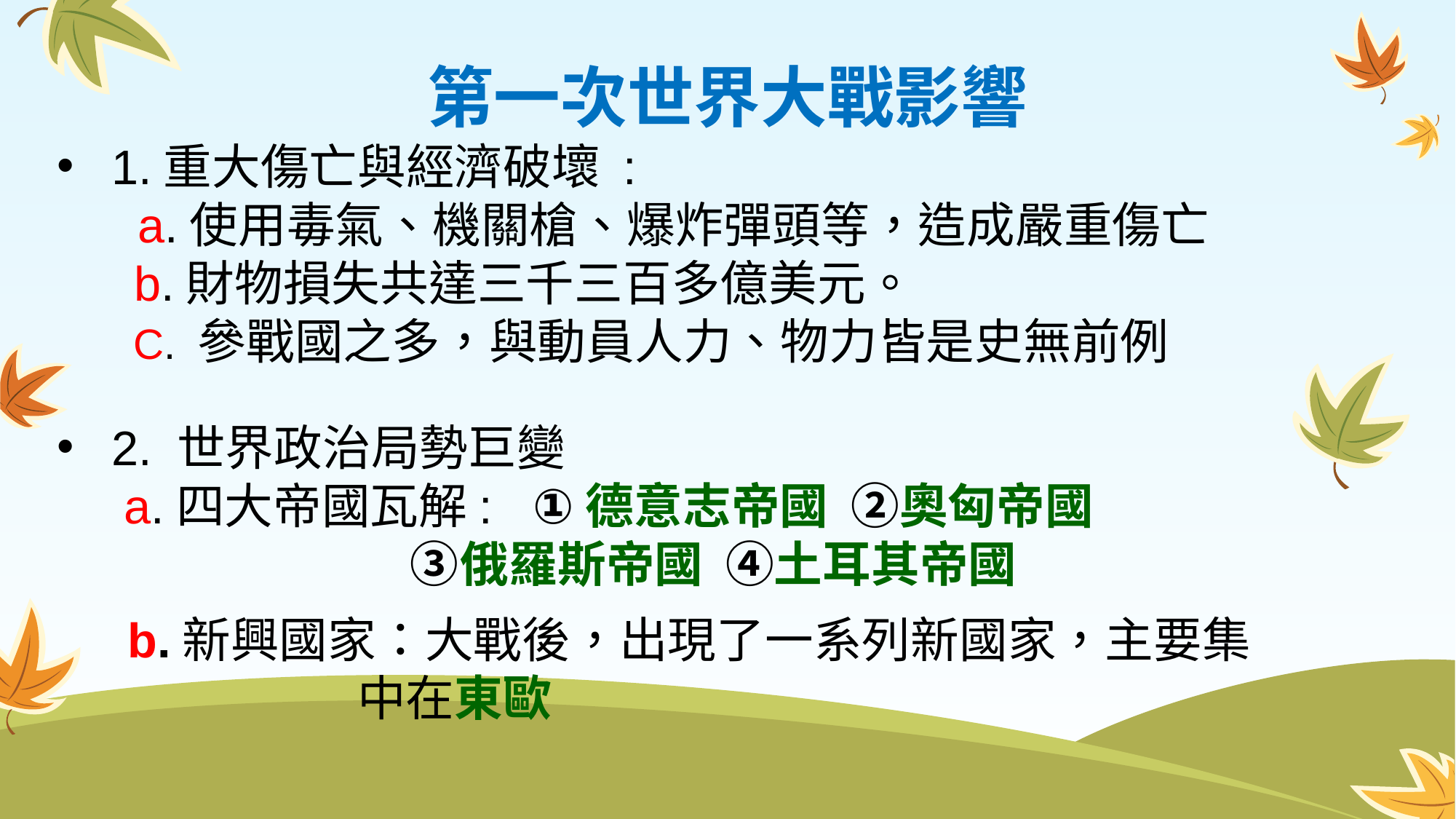

第一次世界大戰影響
1.重大傷亡與經濟破壞 :
      a.使用毒氣、機關槍、爆炸彈頭等，造成嚴重傷亡
      b.財物損失共達三千三百多億美元。
       C. 參戰國之多，與動員人力、物力皆是史無前例

#
2. 世界政治局勢巨變
     a.四大帝國瓦解:   ①德意志帝國  ②奧匈帝國
                                ③俄羅斯帝國  ④土耳其帝國
b.新興國家：大戰後，出現了一系列新國家，主要集
                    中在東歐